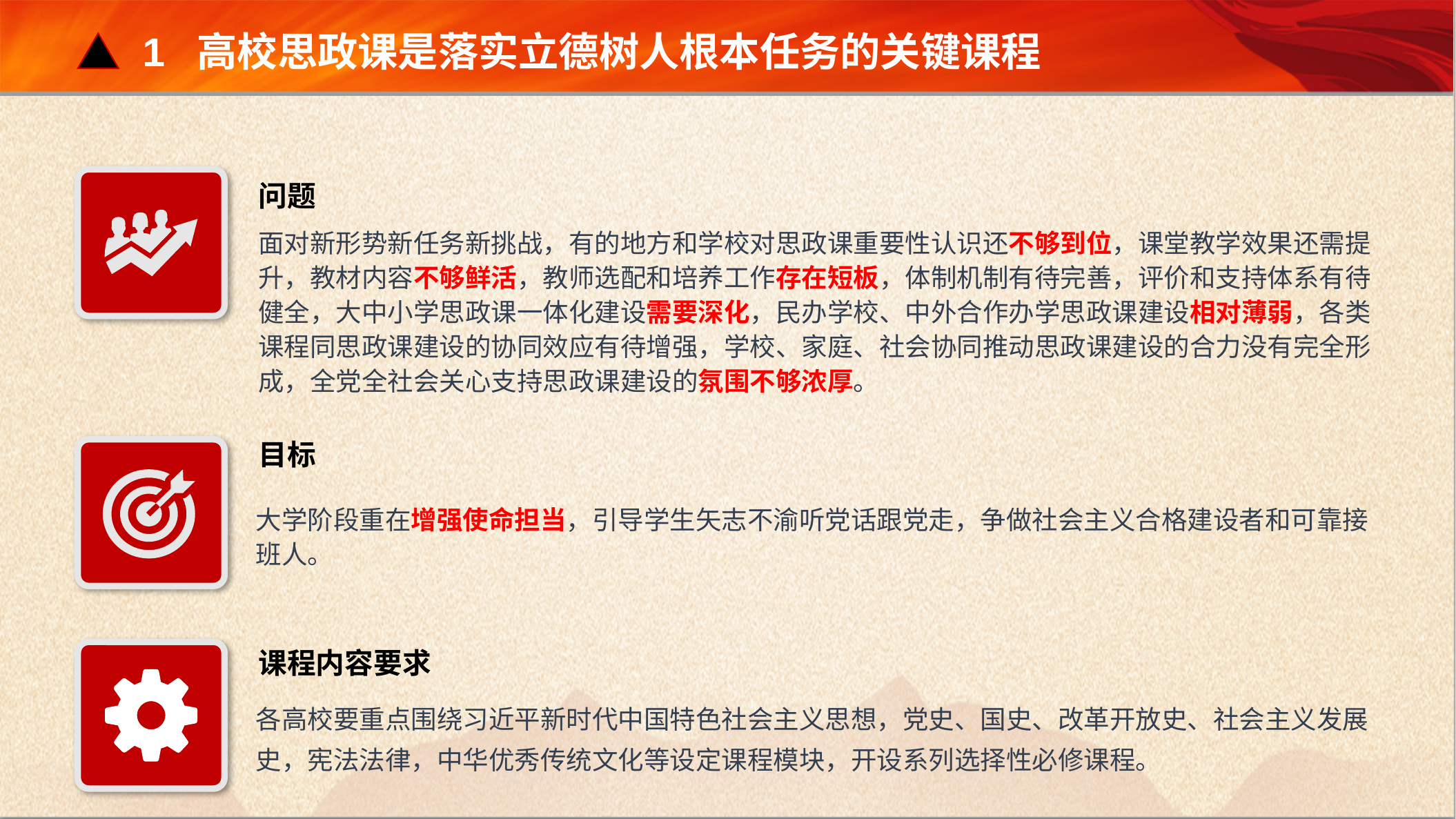

1  高校思政课是落实立德树人根本任务的关键课程

问题

面对新形势新任务新挑战，有的地方和学校对思政课重要性认识还不够到位，课堂教学效果还需提升，教材内容不够鲜活，教师选配和培养工作存在短板，体制机制有待完善，评价和支持体系有待健全，大中小学思政课一体化建设需要深化，民办学校、中外合作办学思政课建设相对薄弱，各类课程同思政课建设的协同效应有待增强，学校、家庭、社会协同推动思政课建设的合力没有完全形成，全党全社会关心支持思政课建设的氛围不够浓厚。
目标

大学阶段重在增强使命担当，引导学生矢志不渝听党话跟党走，争做社会主义合格建设者和可靠接班人。
课程内容要求

各高校要重点围绕习近平新时代中国特色社会主义思想，党史、国史、改革开放史、社会主义发展史，宪法法律，中华优秀传统文化等设定课程模块，开设系列选择性必修课程。